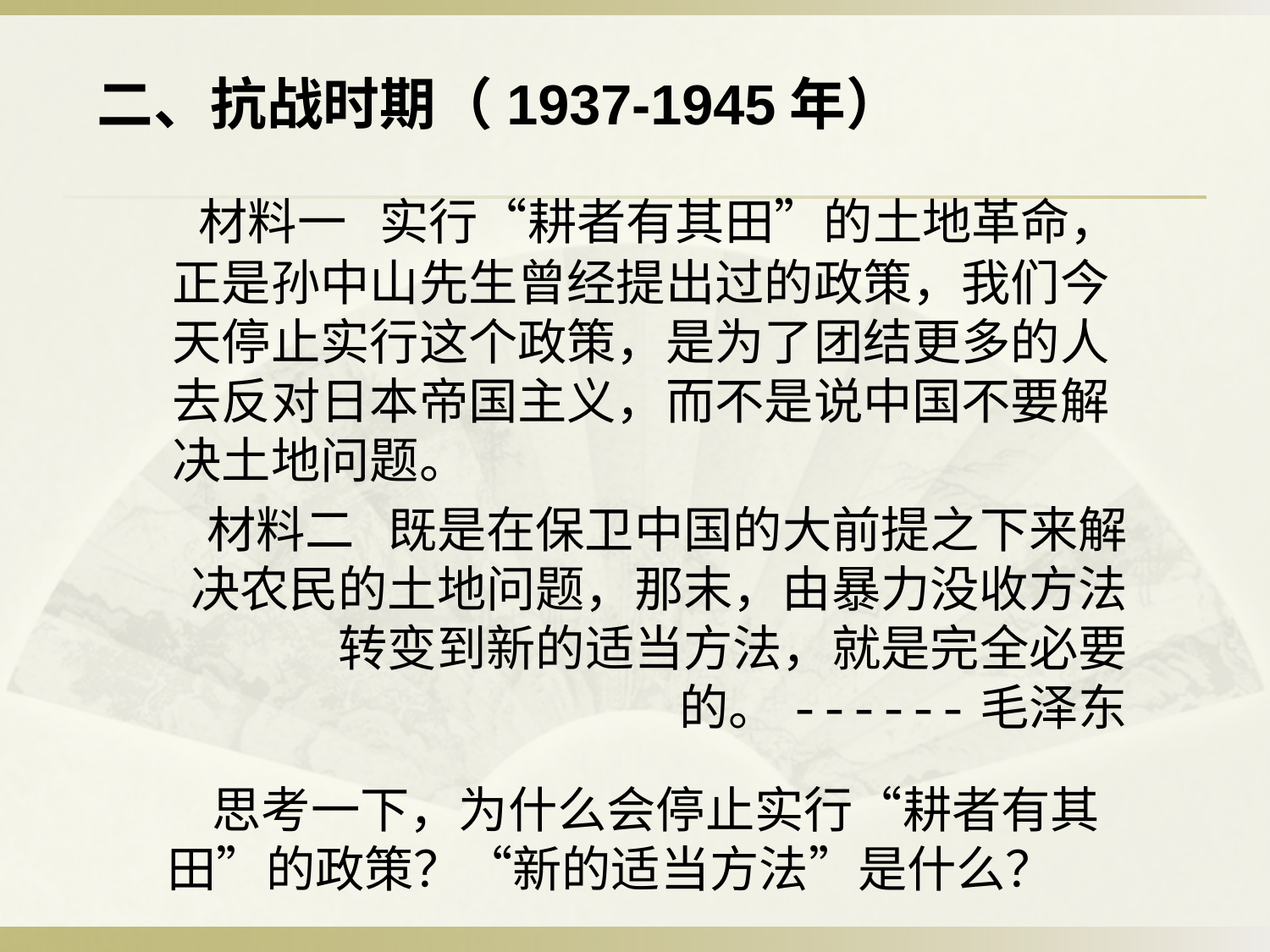

# 二、抗战时期（1937-1945年）
 材料一   实行“耕者有其田”的土地革命，正是孙中山先生曾经提出过的政策，我们今天停止实行这个政策，是为了团结更多的人去反对日本帝国主义，而不是说中国不要解决土地问题。
材料二   既是在保卫中国的大前提之下来解决农民的土地问题，那末，由暴力没收方法转变到新的适当方法，就是完全必要的。------毛泽东

   思考一下，为什么会停止实行“耕者有其田”的政策？“新的适当方法”是什么？